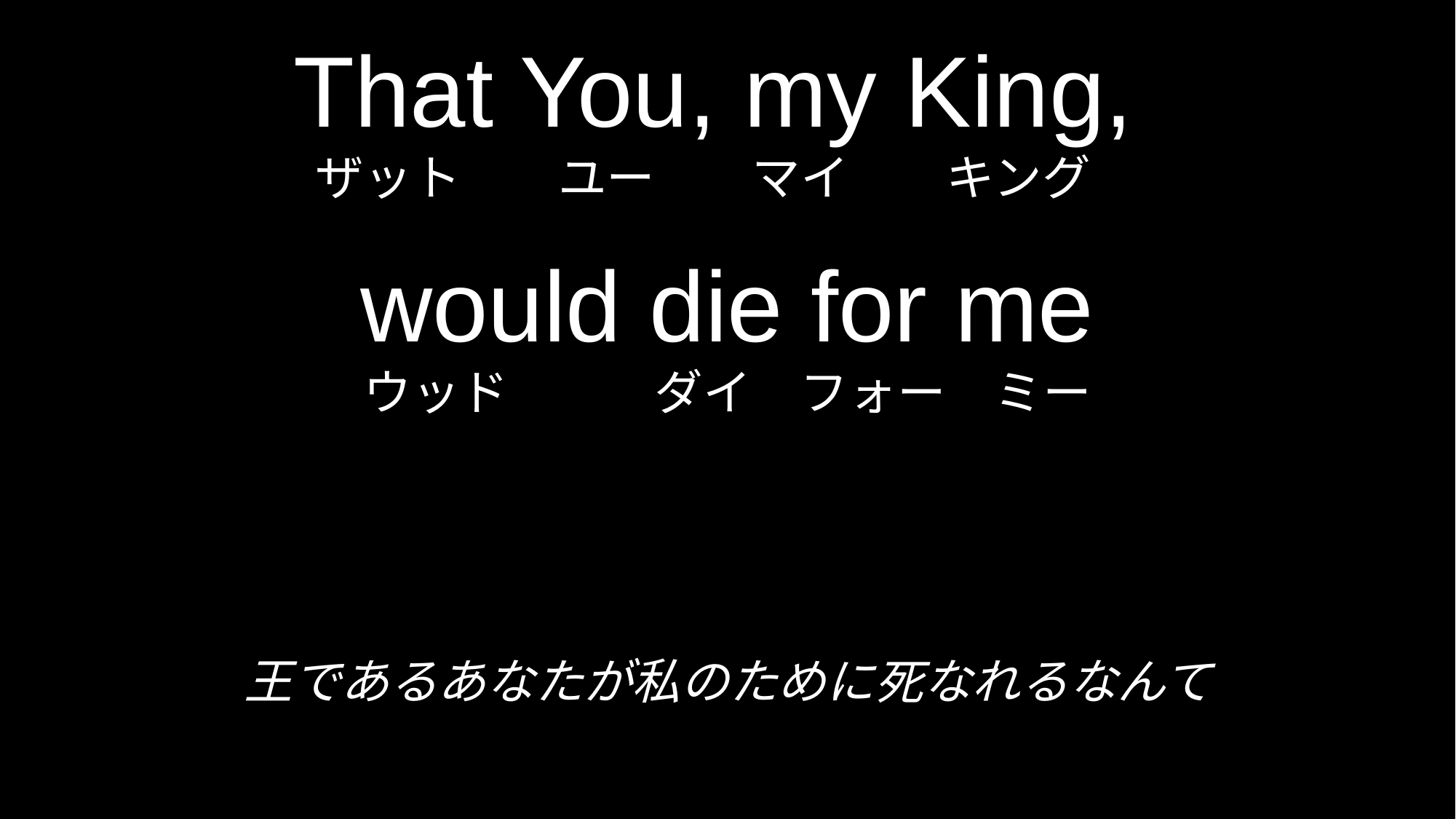

# That You, my King, ザット　　ユー　　マイ　　キング　 would die for me ウッド　　　ダイ　フォー　ミー
王であるあなたが私のために死なれるなんて